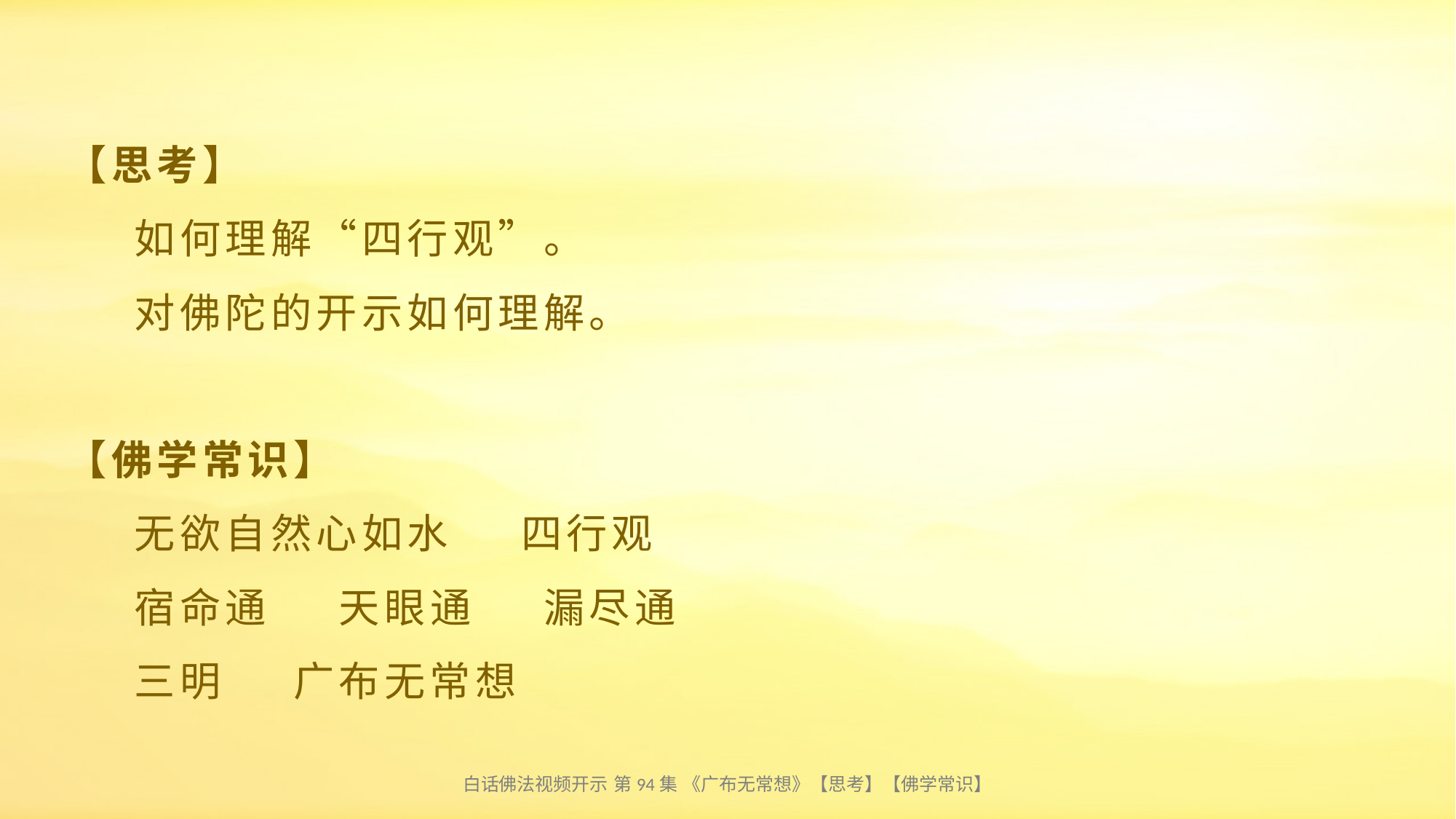

# 【思考】 如何理解“四行观”。 对佛陀的开示如何理解。 【佛学常识】 无欲自然心如水     四行观 宿命通     天眼通     漏尽通 三明     广布无常想
白话佛法视频开示 第94集 《广布无常想》【思考】【佛学常识】